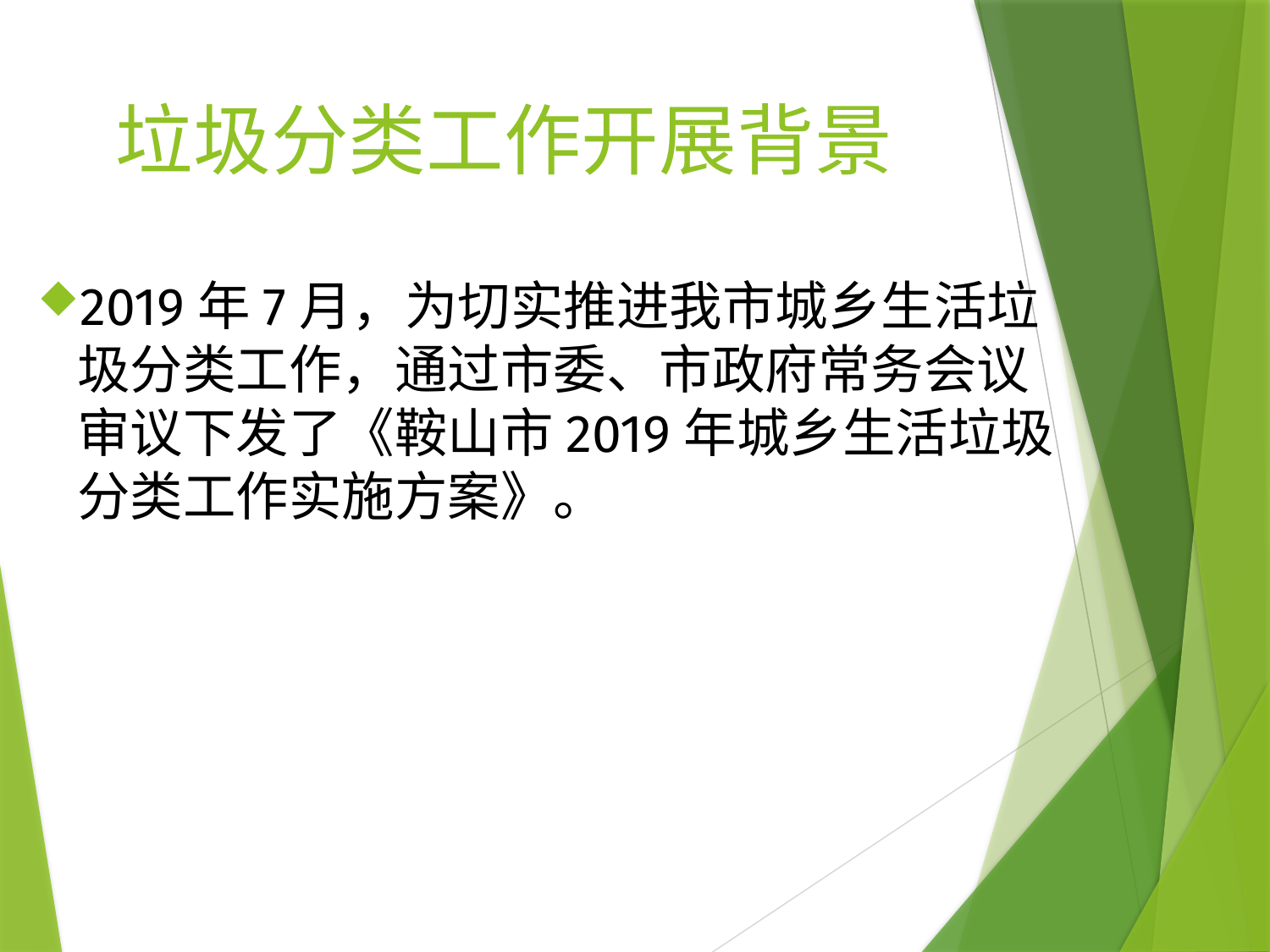

# 垃圾分类工作开展背景
2019年7月，为切实推进我市城乡生活垃圾分类工作，通过市委、市政府常务会议审议下发了《鞍山市2019年城乡生活垃圾分类工作实施方案》。